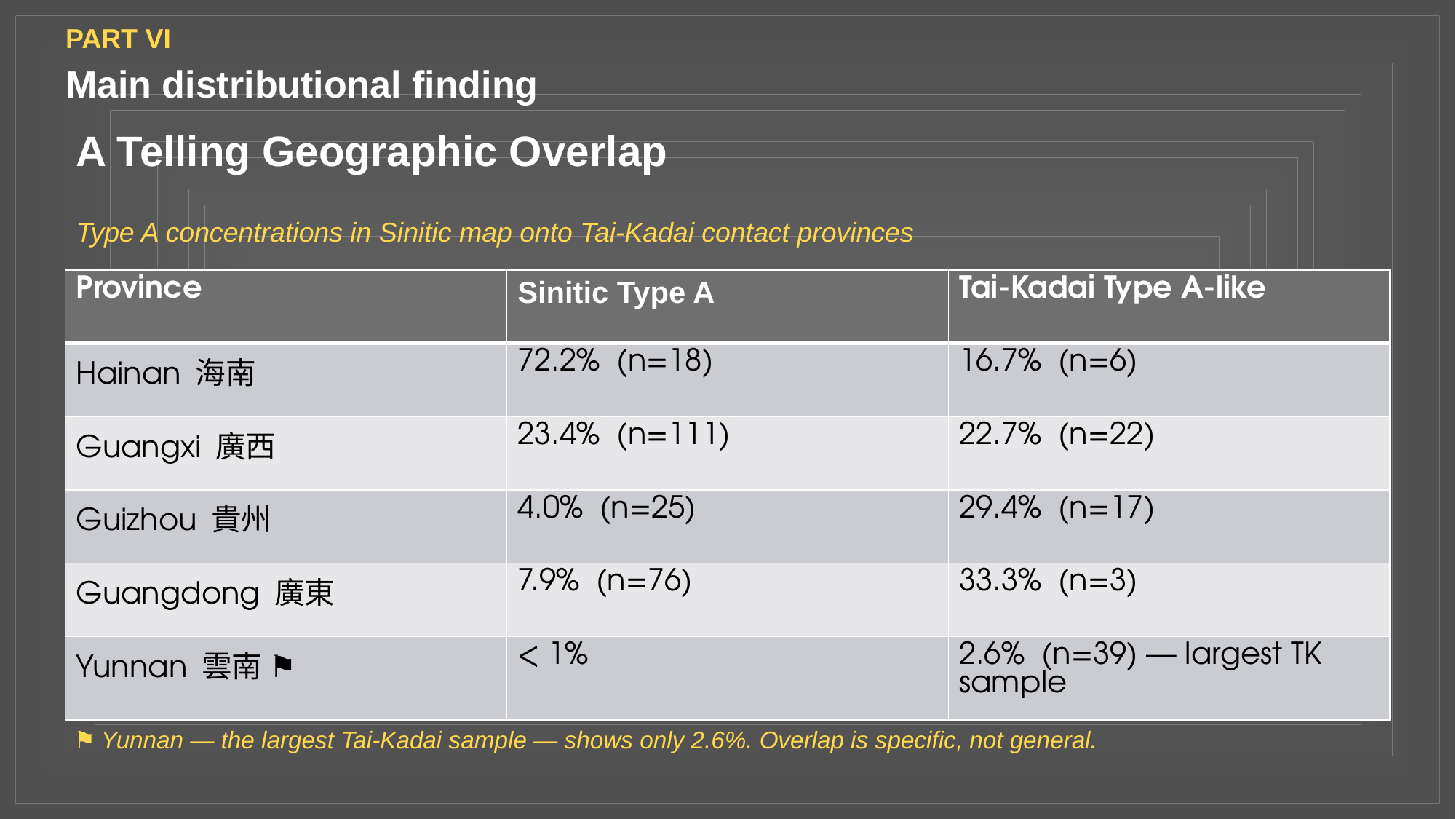

PART VI
Main distributional finding
A Telling Geographic Overlap
Type A concentrations in Sinitic map onto Tai-Kadai contact provinces
| Province | Sinitic Type A | Tai-Kadai Type A-like |
| --- | --- | --- |
| Hainan 海南 | 72.2% (n=18) | 16.7% (n=6) |
| Guangxi 廣西 | 23.4% (n=111) | 22.7% (n=22) |
| Guizhou 貴州 | 4.0% (n=25) | 29.4% (n=17) |
| Guangdong 廣東 | 7.9% (n=76) | 33.3% (n=3) |
| Yunnan 雲南 ⚑ | < 1% | 2.6% (n=39) — largest TK sample |
⚑ Yunnan — the largest Tai-Kadai sample — shows only 2.6%. Overlap is specific, not general.